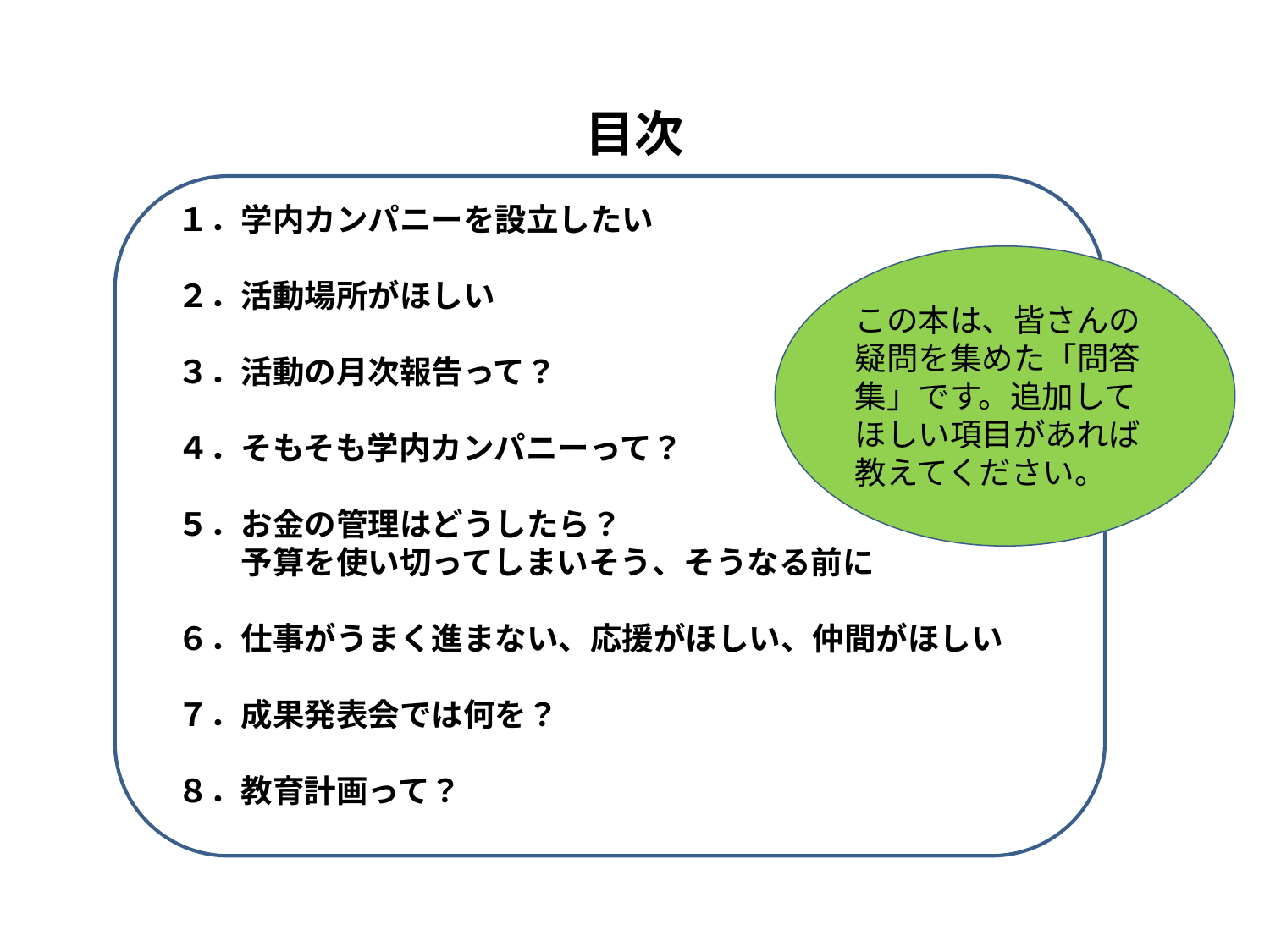

目次

１．学内カンパニーを設立したい

２．活動場所がほしい

３．活動の月次報告って？

４．そもそも学内カンパニーって？

５．お金の管理はどうしたら？
　　予算を使い切ってしまいそう、そうなる前に

６．仕事がうまく進まない、応援がほしい、仲間がほしい

７．成果発表会では何を？

８．教育計画って？

この本は、皆さんの疑問を集めた「問答集」です。追加してほしい項目があれば教えてください。